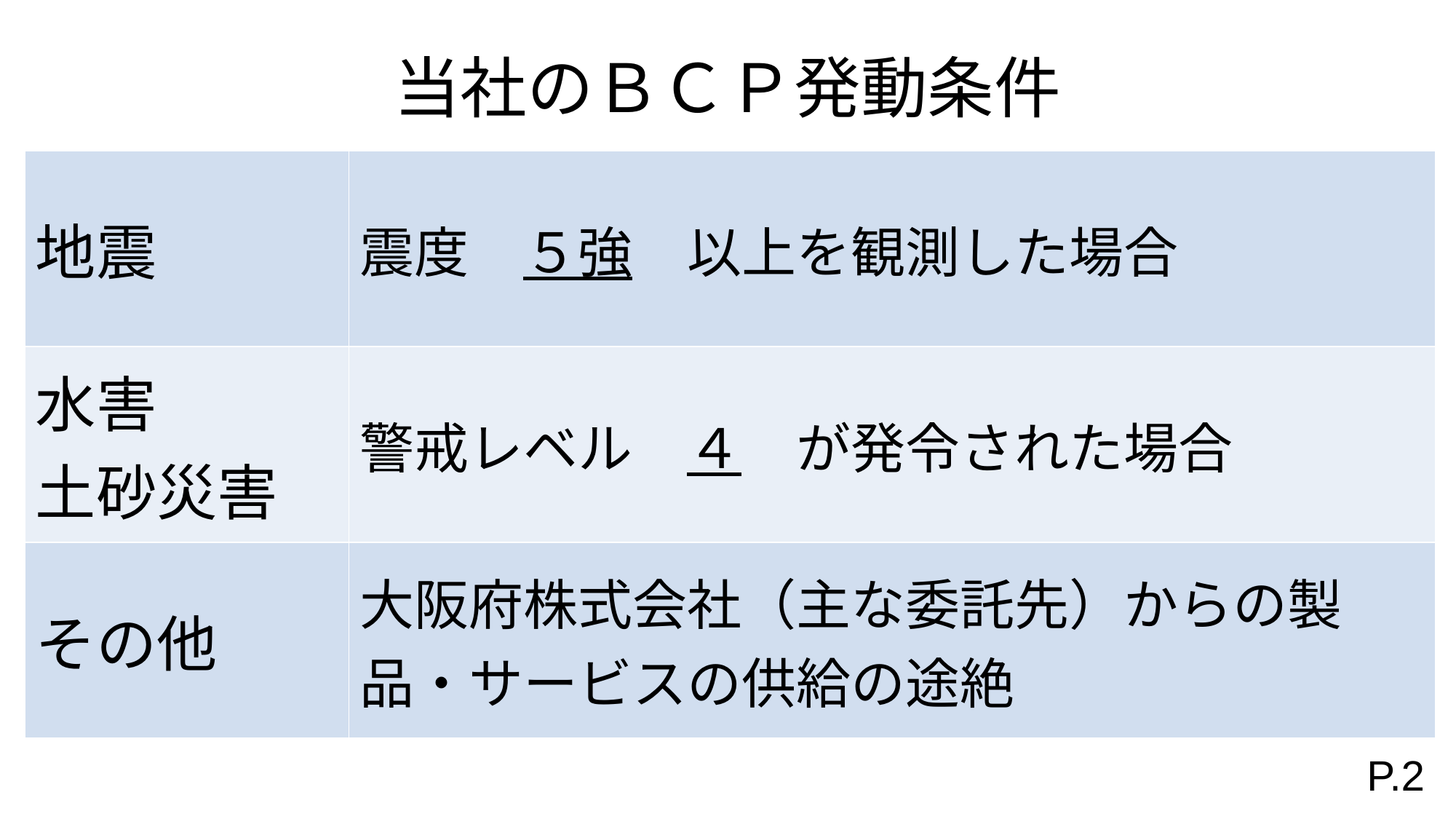

# 当社のＢＣＰ発動条件
| 地震 | 震度　５強　以上を観測した場合 |
| --- | --- |
| 水害 土砂災害 | 警戒レベル　４　が発令された場合 |
| その他 | 大阪府株式会社（主な委託先）からの製品・サービスの供給の途絶 |
P.2